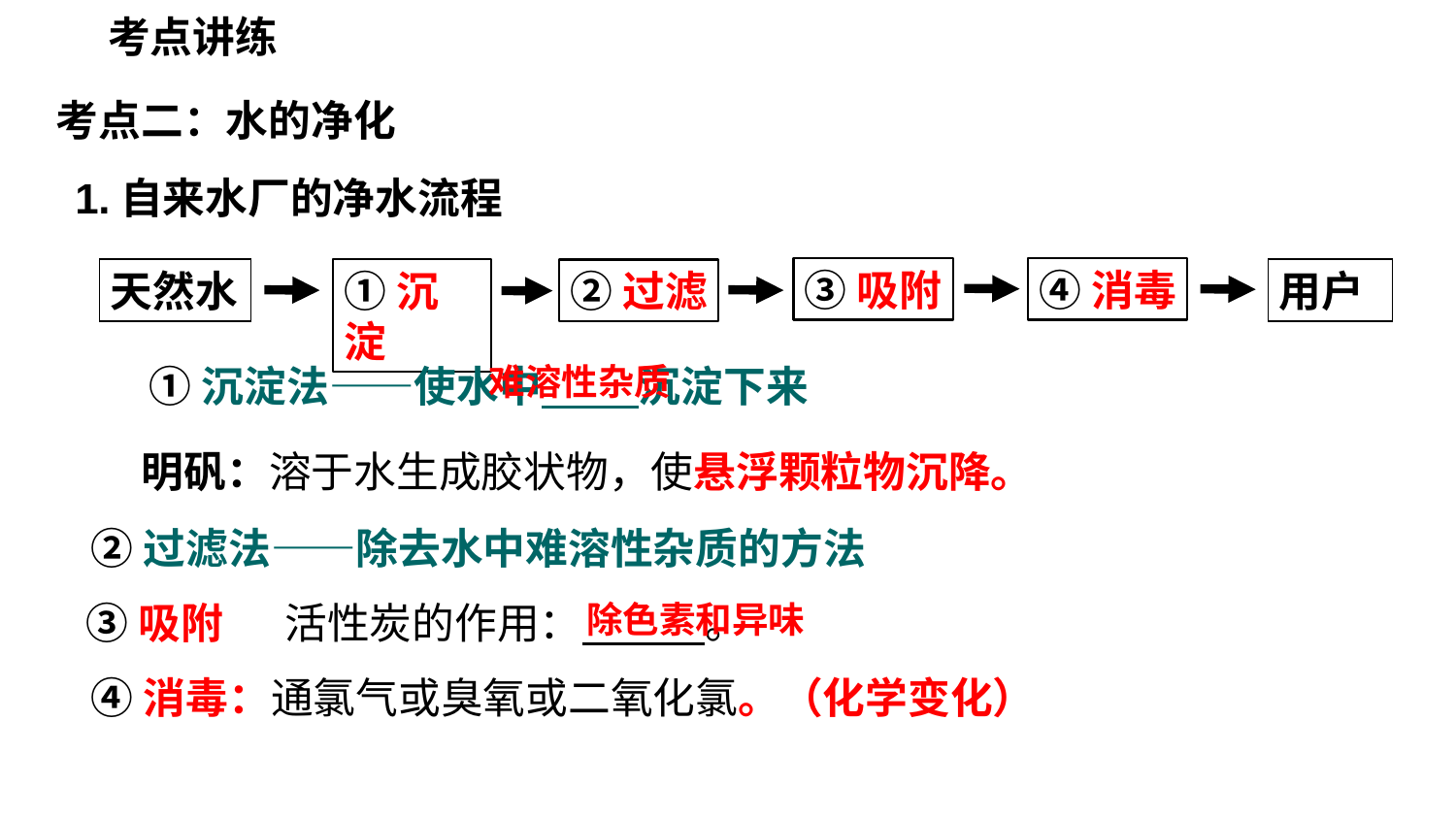

考点讲练
考点二：水的净化
1.自来水厂的净水流程
③吸附
④消毒
天然水
①沉淀
用户
②过滤

难溶性杂质
①沉淀法——使水中          沉淀下来
明矾：溶于水生成胶状物，使悬浮颗粒物沉降。
②过滤法——除去水中难溶性杂质的方法
③吸附
活性炭的作用：             。
除色素和异味
④消毒：通氯气或臭氧或二氧化氯。（化学变化）